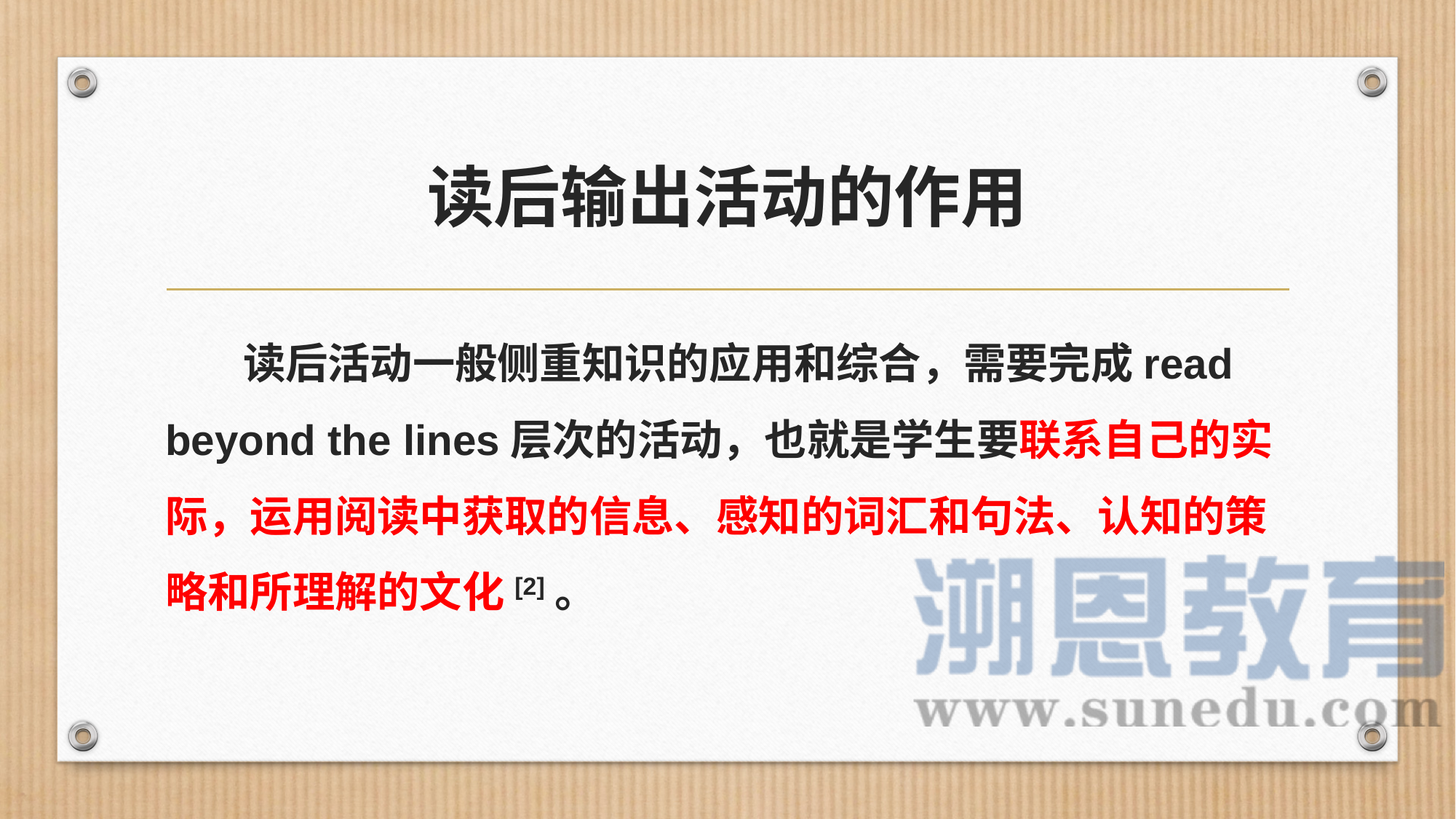

# 读后输出活动的作用
       读后活动一般侧重知识的应用和综合，需要完成read beyond the lines层次的活动，也就是学生要联系自己的实际，运用阅读中获取的信息、感知的词汇和句法、认知的策略和所理解的文化[2]。